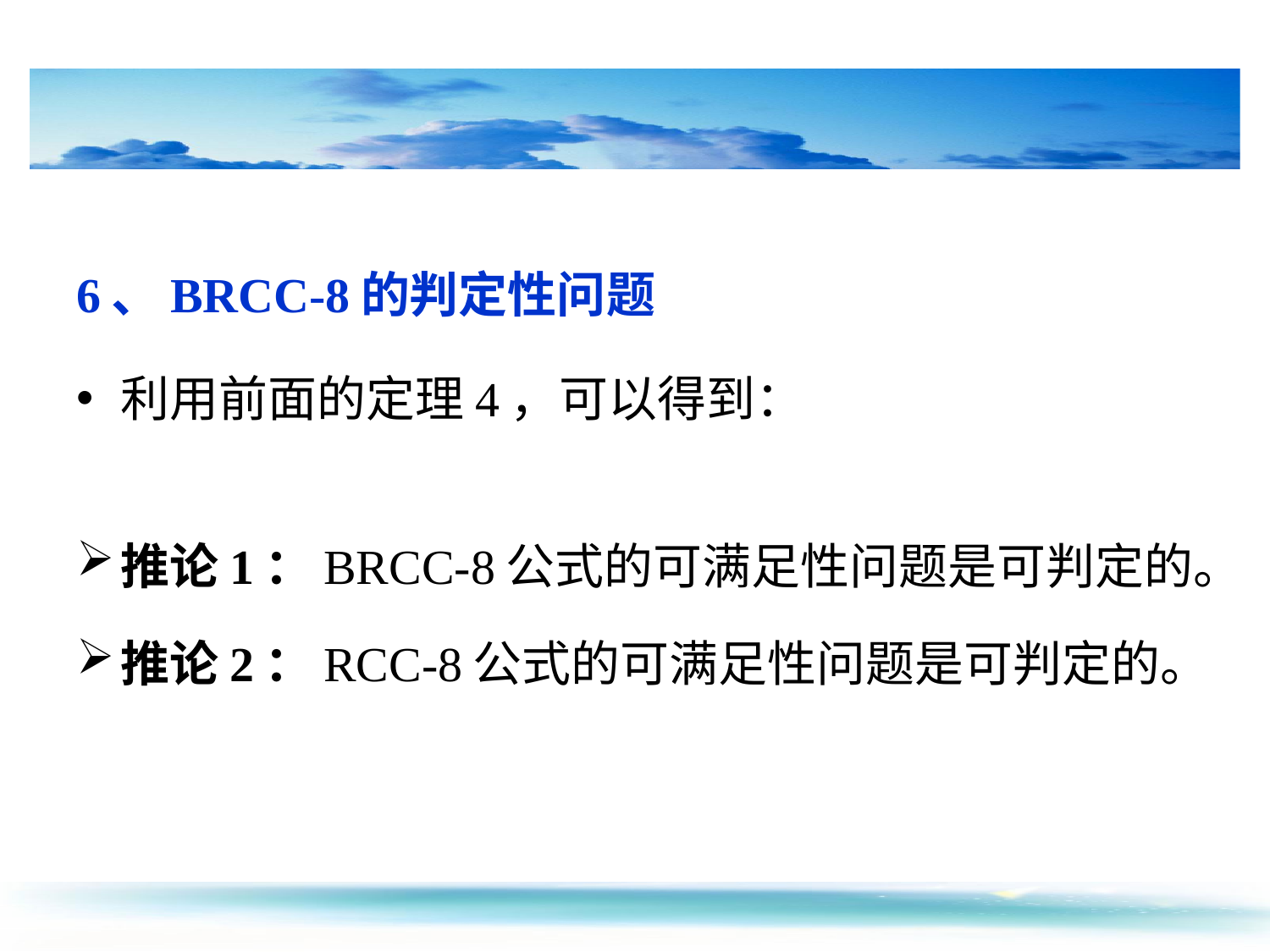

#
6、BRCC-8的判定性问题
利用前面的定理4，可以得到：

推论1：BRCC-8公式的可满足性问题是可判定的。
推论2：RCC-8公式的可满足性问题是可判定的。